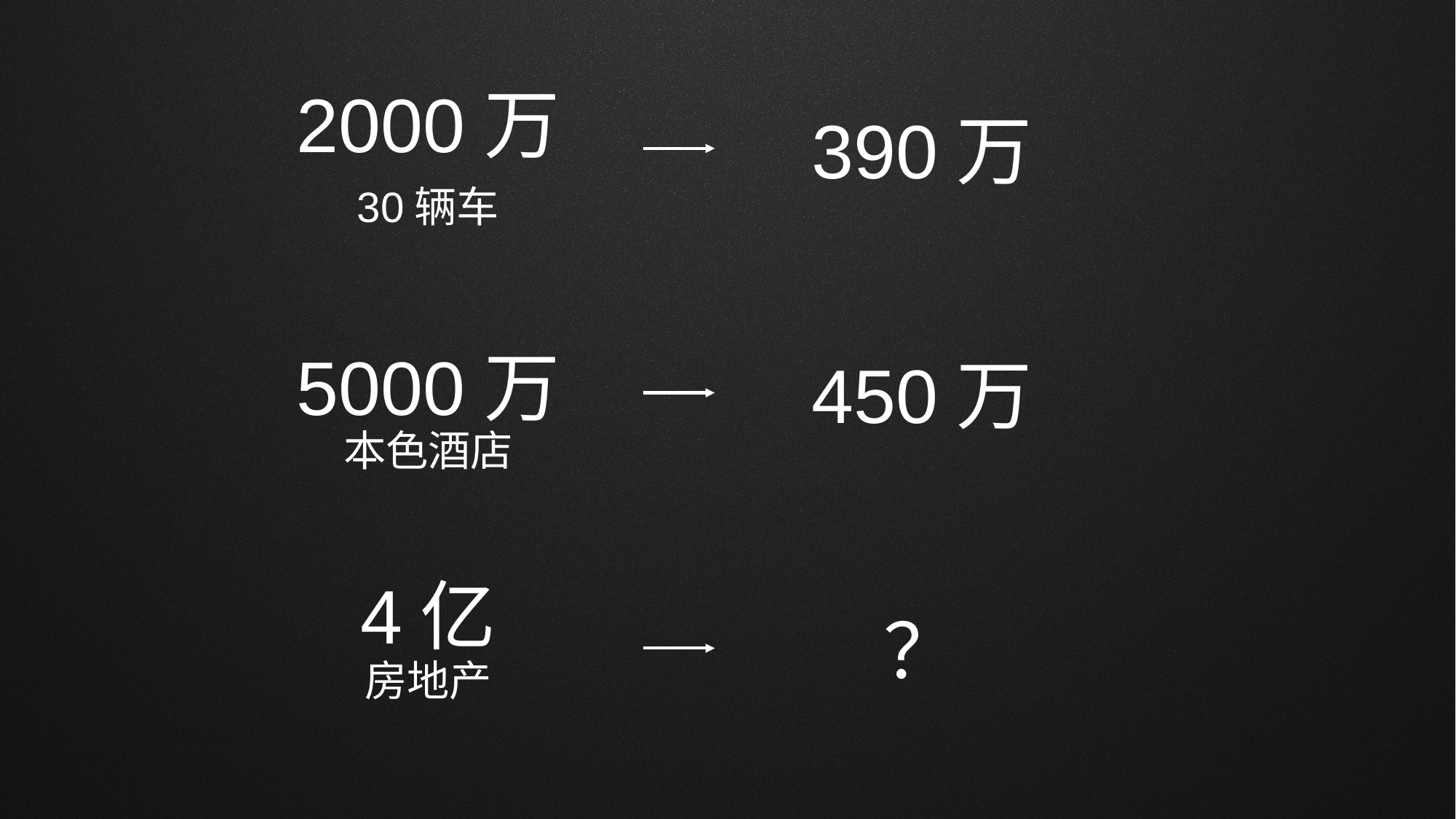

2000万
390万

30辆车
5000万
450万

本色酒店
4亿
？

房地产